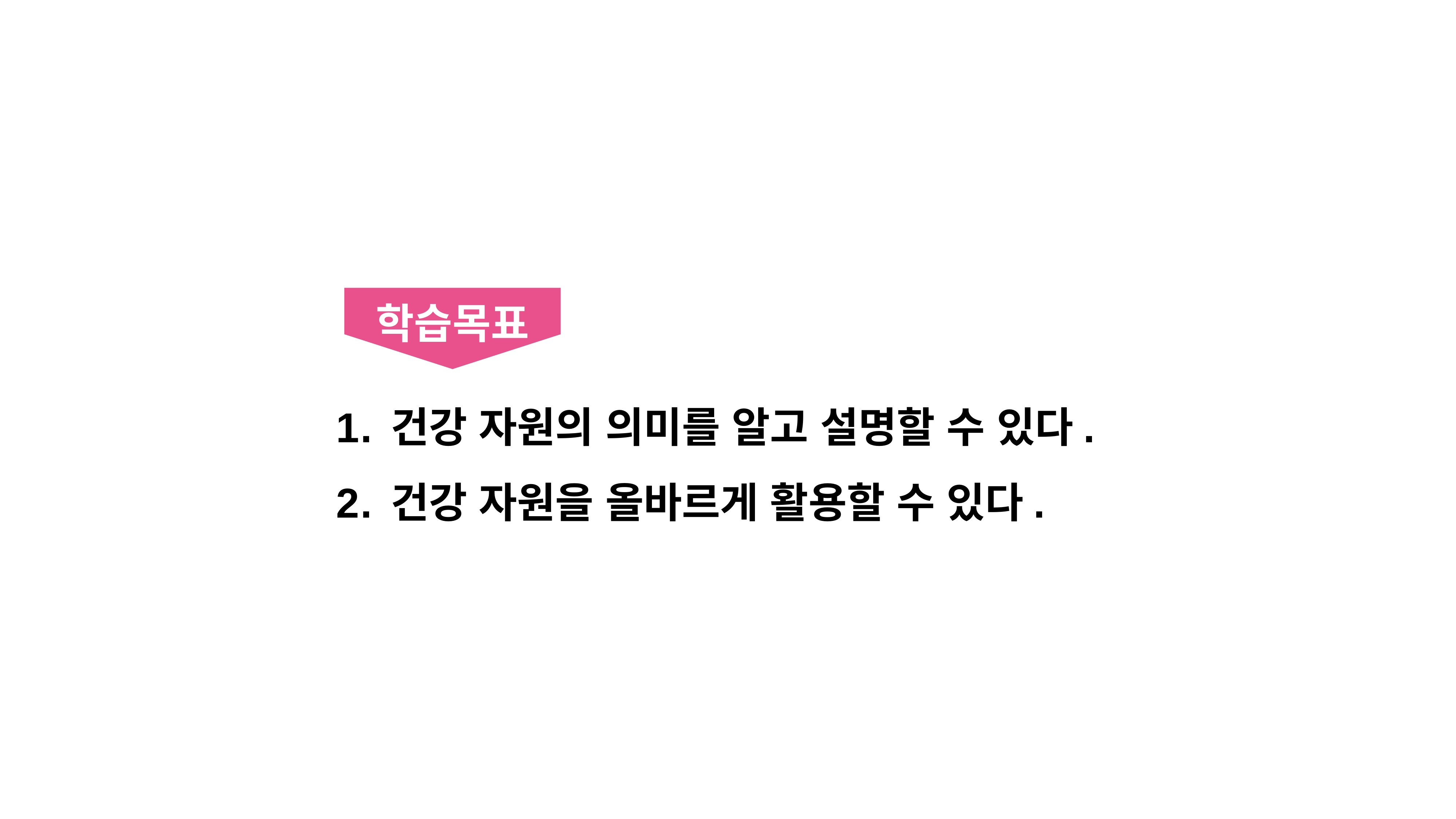

학습목표
건강 자원의 의미를 알고 설명할 수 있다.
건강 자원을 올바르게 활용할 수 있다.